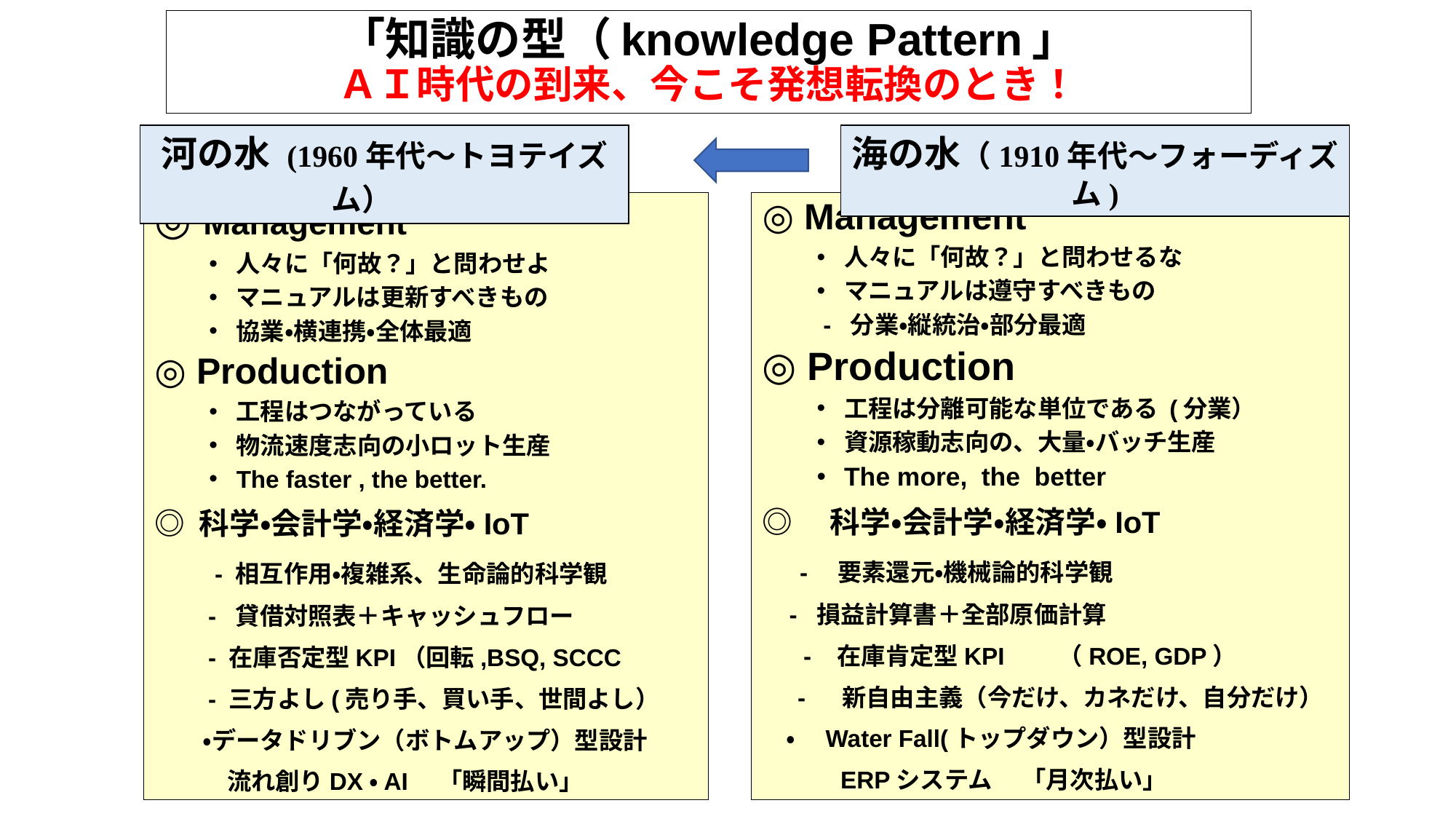

# 「知識の型（knowledge Pattern」 ＡＩ時代の到来、今こそ発想転換のとき！
河の水 (1960年代～トヨテイズム）
海の水（1910年代～フォーディズム)

◎ Management
人々に「何故？」と問わせよ
マニュアルは更新すべきもの
協業・横連携・全体最適
◎ Production
工程はつながっている
物流速度志向の小ロット生産
The faster , the better.
◎ 科学・会計学・経済学・IoT
　　- 相互作用・複雑系、生命論的科学観
        -  貸借対照表＋キャッシュフロー
        - 在庫否定型KPI（回転,BSQ, SCCC
        - 三方よし(売り手、買い手、世間よし）
　　・データドリブン（ボトムアップ）型設計
　　　流れ創りDX・AI　「瞬間払い」

◎ Management
人々に「何故？」と問わせるな
マニュアルは遵守すべきもの
   -  分業・縦統治・部分最適
◎ Production
工程は分離可能な単位である (分業）
資源稼動志向の、大量・バッチ生産
The more,  the  better
◎　科学・会計学・経済学・IoT
　-　要素還元・機械論的科学観
    -  損益計算書＋全部原価計算
 　-   在庫肯定型KPI　　（ROE, GDP）
　 - 　新自由主義（今だけ、カネだけ、自分だけ）
　・　Water Fall(トップダウン）型設計
　　　ERPシステム 　「月次払い」